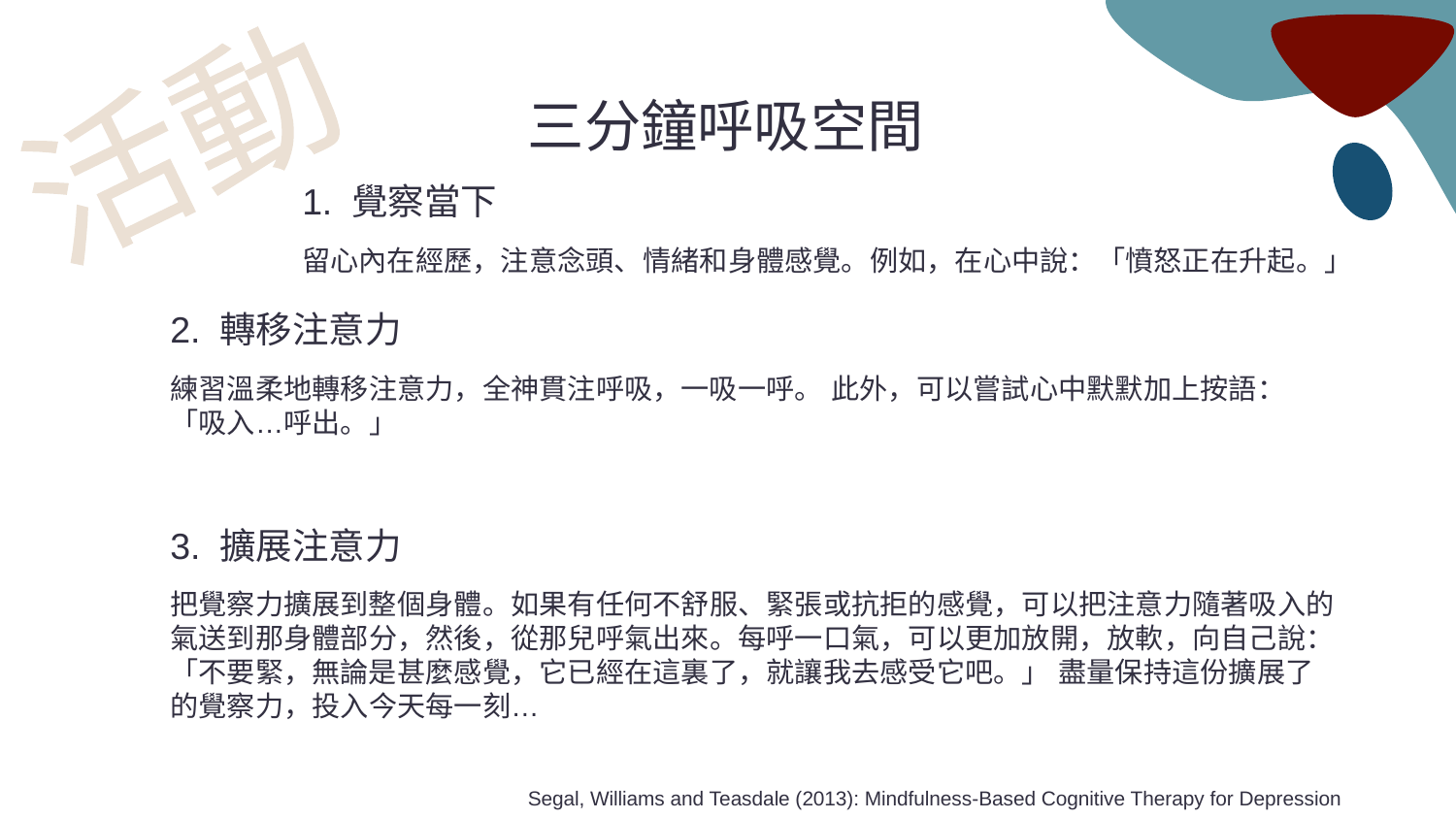

三分鐘呼吸空間
活動
1. 覺察當下
留心內在經歷，注意念頭、情緒和身體感覺。例如，在心中說：「憤怒正在升起。」
2. 轉移注意力
練習溫柔地轉移注意力，全神貫注呼吸，一吸一呼。 此外，可以嘗試心中默默加上按語： 「吸入…呼出。」

3. 擴展注意力
把覺察力擴展到整個身體。如果有任何不舒服、緊張或抗拒的感覺，可以把注意力隨著吸入的氣送到那身體部分，然後，從那兒呼氣出來。每呼一口氣，可以更加放開，放軟，向自己說：「不要緊，無論是甚麼感覺，它已經在這裏了，就讓我去感受它吧。」 盡量保持這份擴展了的覺察力，投入今天每一刻…
Segal, Williams and Teasdale (2013): Mindfulness-Based Cognitive Therapy for Depression